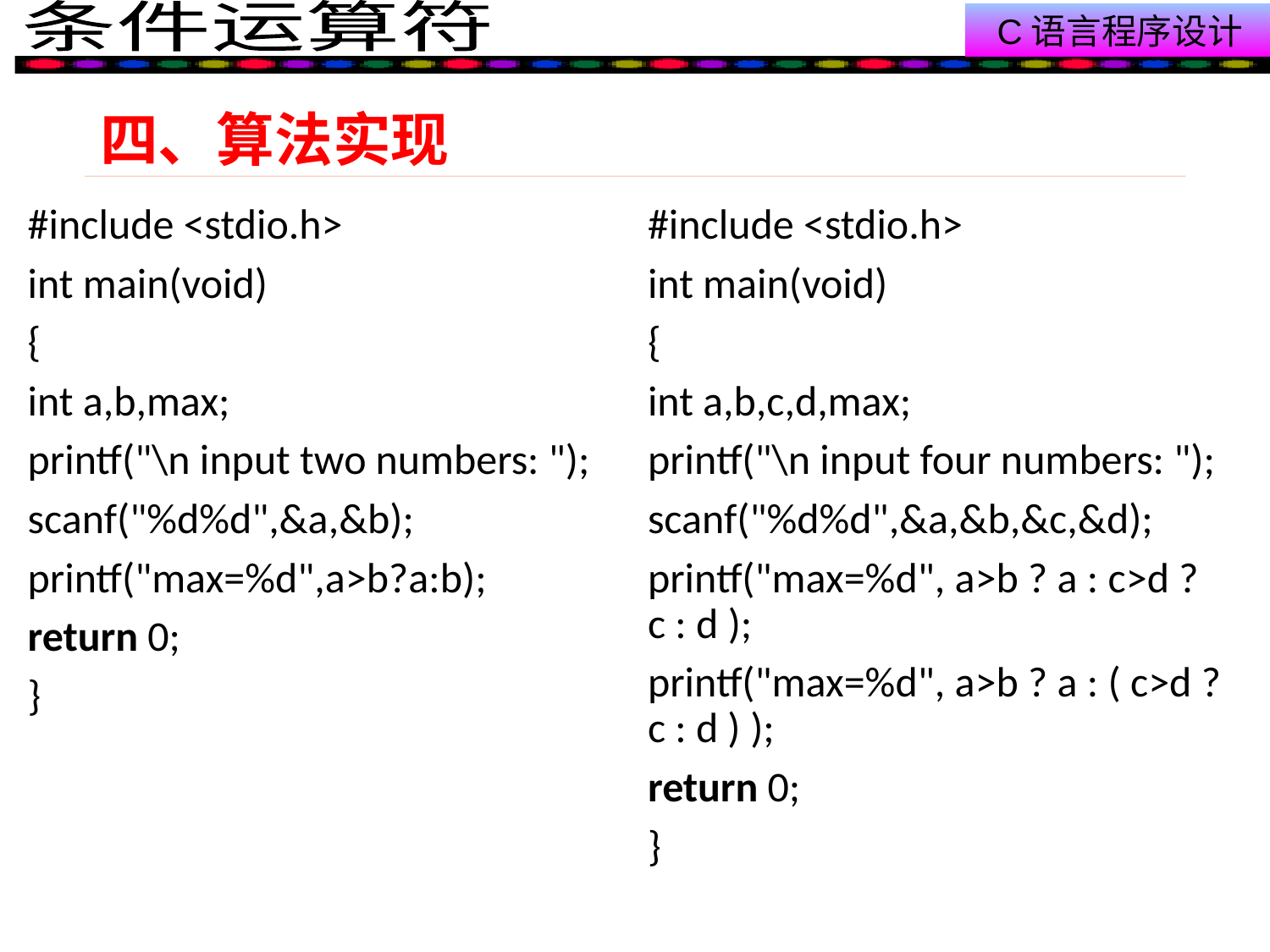

# 四、算法实现
#include <stdio.h>
int main(void)
{
int a,b,max;
printf("\n input two numbers: ");
scanf("%d%d",&a,&b);
printf("max=%d",a>b?a:b);
return 0;
}
#include <stdio.h>
int main(void)
{
int a,b,c,d,max;
printf("\n input four numbers: ");
scanf("%d%d",&a,&b,&c,&d);
printf("max=%d", a>b ? a : c>d ? c : d );
printf("max=%d", a>b ? a : ( c>d ? c : d ) );
return 0;
}